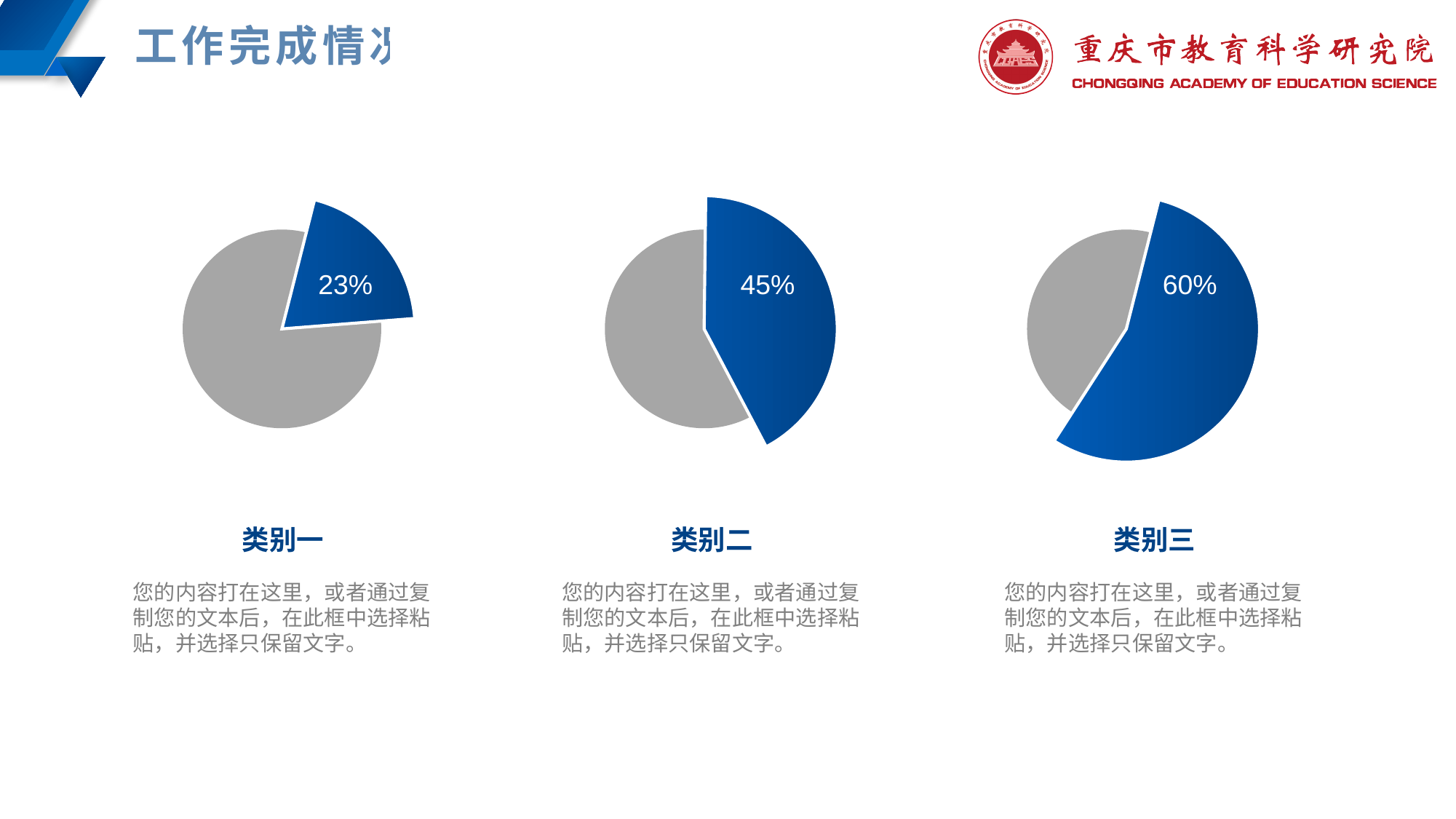

工作完成情况

23%

45%

60%
类别一
您的内容打在这里，或者通过复制您的文本后，在此框中选择粘贴，并选择只保留文字。
类别二
您的内容打在这里，或者通过复制您的文本后，在此框中选择粘贴，并选择只保留文字。
类别三
您的内容打在这里，或者通过复制您的文本后，在此框中选择粘贴，并选择只保留文字。